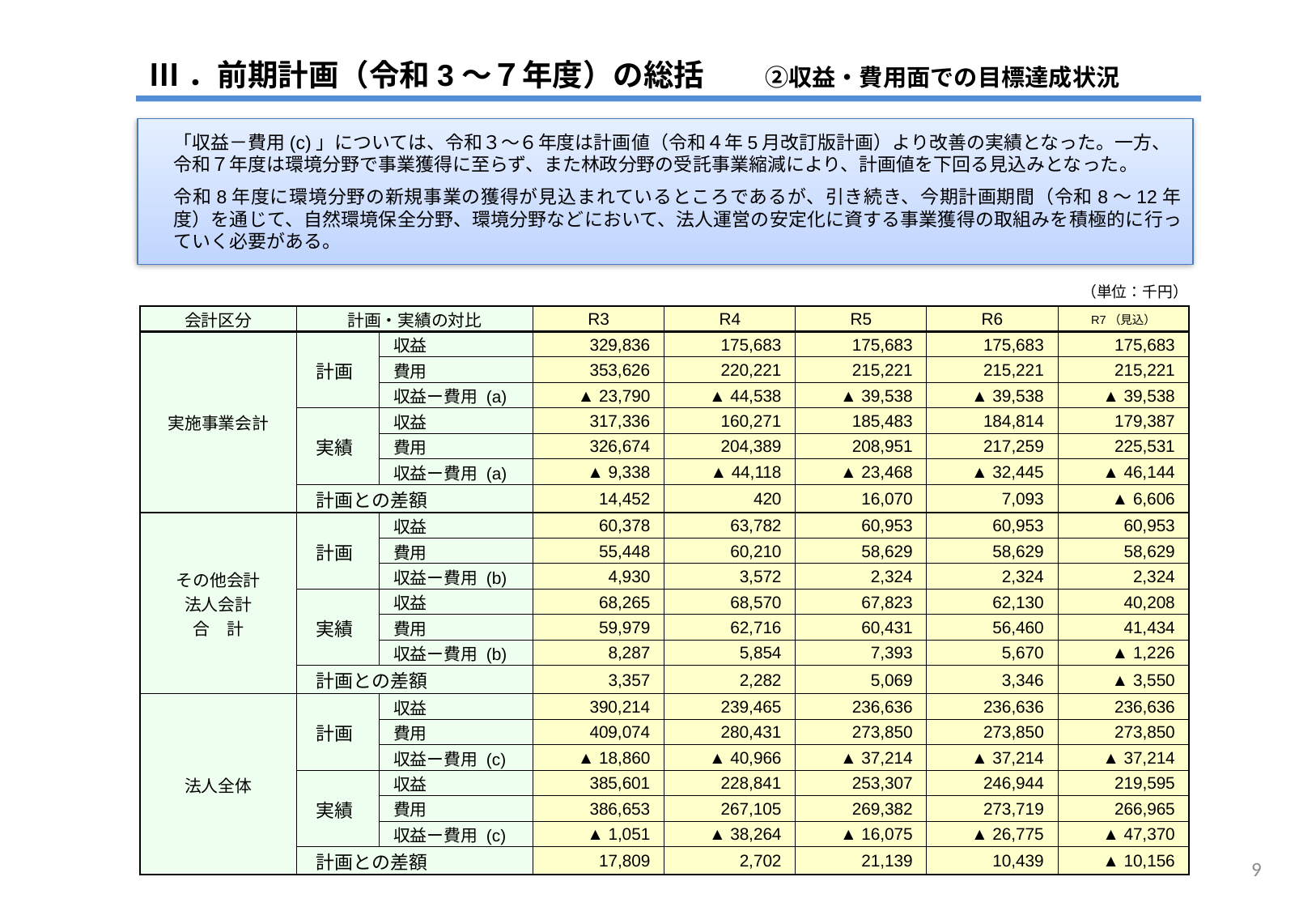

# Ⅲ．前期計画（令和3～７年度）の総括　　②収益・費用面での目標達成状況

「収益－費用(c)」については、令和３～６年度は計画値（令和４年5月改訂版計画）より改善の実績となった。一方、
令和７年度は環境分野で事業獲得に至らず、また林政分野の受託事業縮減により、計画値を下回る見込みとなった。
令和8年度に環境分野の新規事業の獲得が見込まれているところであるが、引き続き、今期計画期間（令和8～12年度）を通じて、自然環境保全分野、環境分野などにおいて、法人運営の安定化に資する事業獲得の取組みを積極的に行っていく必要がある。
|  |  |  |  |  |  |  |  | （単位：千円） |  |
| --- | --- | --- | --- | --- | --- | --- | --- | --- | --- |
|  | 会計区分 | 計画・実績の対比 |  | R3 | R4 | R5 | R6 | R7（見込） |  |
|  | 実施事業会計 | 計画 | 収益 | 329,836 | 175,683 | 175,683 | 175,683 | 175,683 |  |
|  |  |  | 費用 | 353,626 | 220,221 | 215,221 | 215,221 | 215,221 |  |
|  |  |  | 収益ー費用 (a) | ▲ 23,790 | ▲ 44,538 | ▲ 39,538 | ▲ 39,538 | ▲ 39,538 |  |
|  |  | 実績 | 収益 | 317,336 | 160,271 | 185,483 | 184,814 | 179,387 |  |
|  |  |  | 費用 | 326,674 | 204,389 | 208,951 | 217,259 | 225,531 |  |
|  |  |  | 収益ー費用 (a) | ▲ 9,338 | ▲ 44,118 | ▲ 23,468 | ▲ 32,445 | ▲ 46,144 |  |
|  |  | 計画との差額 |  | 14,452 | 420 | 16,070 | 7,093 | ▲ 6,606 |  |
|  | その他会計 法人会計 合　計 | 計画 | 収益 | 60,378 | 63,782 | 60,953 | 60,953 | 60,953 |  |
|  |  |  | 費用 | 55,448 | 60,210 | 58,629 | 58,629 | 58,629 |  |
|  |  |  | 収益ー費用 (b) | 4,930 | 3,572 | 2,324 | 2,324 | 2,324 |  |
|  |  | 実績 | 収益 | 68,265 | 68,570 | 67,823 | 62,130 | 40,208 |  |
|  |  |  | 費用 | 59,979 | 62,716 | 60,431 | 56,460 | 41,434 |  |
|  |  |  | 収益ー費用 (b) | 8,287 | 5,854 | 7,393 | 5,670 | ▲ 1,226 |  |
|  |  | 計画との差額 |  | 3,357 | 2,282 | 5,069 | 3,346 | ▲ 3,550 |  |
|  | 法人全体 | 計画 | 収益 | 390,214 | 239,465 | 236,636 | 236,636 | 236,636 |  |
|  |  |  | 費用 | 409,074 | 280,431 | 273,850 | 273,850 | 273,850 |  |
|  |  |  | 収益ー費用 (c) | ▲ 18,860 | ▲ 40,966 | ▲ 37,214 | ▲ 37,214 | ▲ 37,214 |  |
|  |  | 実績 | 収益 | 385,601 | 228,841 | 253,307 | 246,944 | 219,595 |  |
|  |  |  | 費用 | 386,653 | 267,105 | 269,382 | 273,719 | 266,965 |  |
|  |  |  | 収益ー費用 (c) | ▲ 1,051 | ▲ 38,264 | ▲ 16,075 | ▲ 26,775 | ▲ 47,370 |  |
|  |  | 計画との差額 |  | 17,809 | 2,702 | 21,139 | 10,439 | ▲ 10,156 |  |
|  |  |  |  |  |  |  |  |  |  |
9